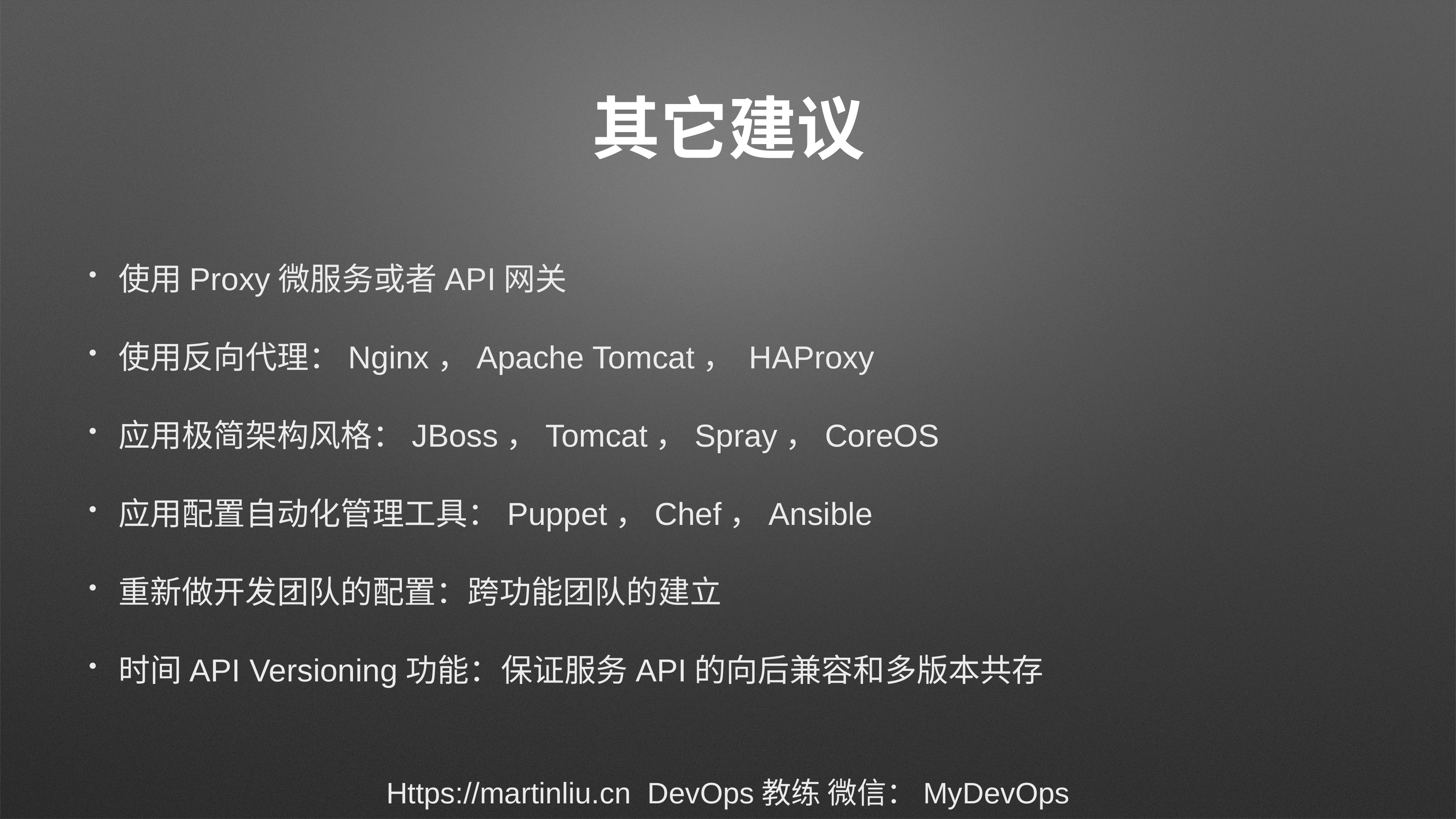

# 其它建议
使用Proxy微服务或者API网关
使用反向代理：Nginx，Apache Tomcat， HAProxy
应用极简架构风格：JBoss，Tomcat，Spray，CoreOS
应用配置自动化管理工具：Puppet，Chef，Ansible
重新做开发团队的配置：跨功能团队的建立
时间API Versioning功能：保证服务API的向后兼容和多版本共存